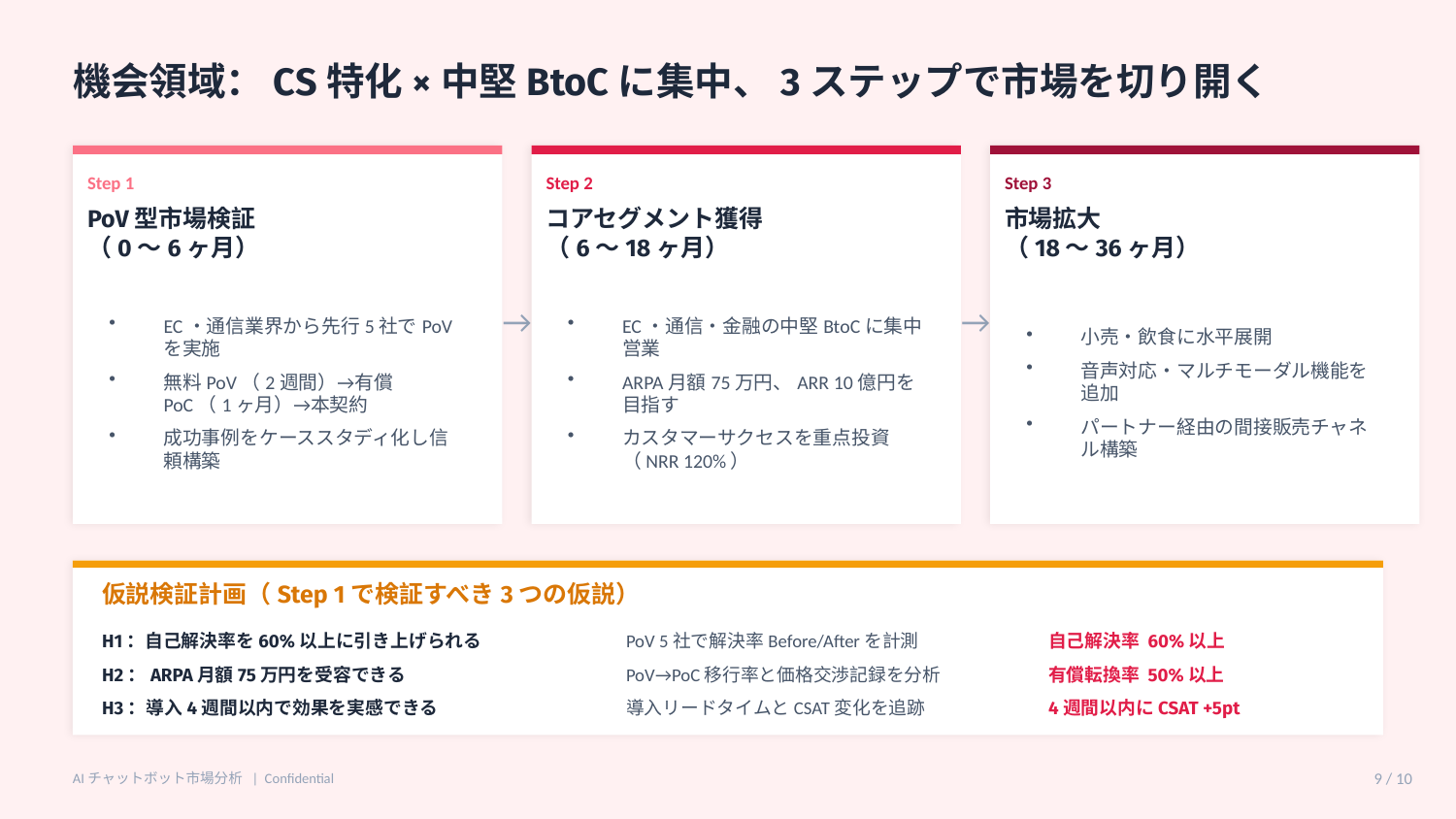

機会領域：CS特化×中堅BtoCに集中、3ステップで市場を切り開く

Step 1
Step 2
Step 3
PoV型市場検証
（0〜6ヶ月）
コアセグメント獲得
（6〜18ヶ月）
市場拡大
（18〜36ヶ月）
EC・通信業界から先行5社でPoVを実施
無料PoV（2週間）→有償PoC（1ヶ月）→本契約
成功事例をケーススタディ化し信頼構築
EC・通信・金融の中堅BtoCに集中営業
ARPA月額75万円、ARR 10億円を目指す
カスタマーサクセスを重点投資（NRR 120%）
小売・飲食に水平展開
音声対応・マルチモーダル機能を追加
パートナー経由の間接販売チャネル構築
→
→

仮説検証計画（Step 1で検証すべき3つの仮説）
H1：自己解決率を60%以上に引き上げられる
PoV 5社で解決率Before/Afterを計測
自己解決率 60%以上
H2：ARPA月額75万円を受容できる
PoV→PoC移行率と価格交渉記録を分析
有償転換率 50%以上
H3：導入4週間以内で効果を実感できる
導入リードタイムとCSAT変化を追跡
4週間以内にCSAT +5pt
AIチャットボット市場分析  |  Confidential
9 / 10